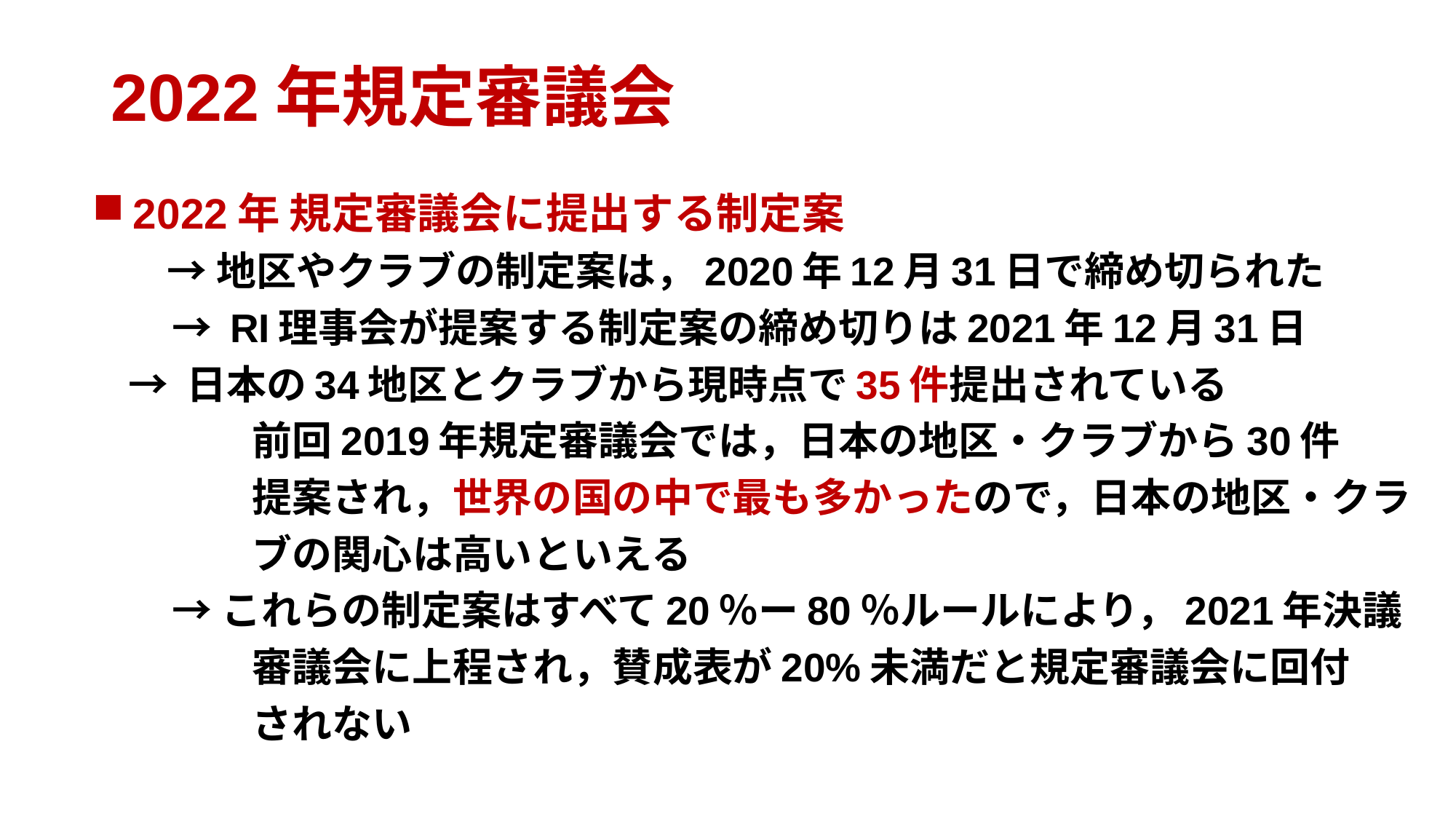

# 2022年規定審議会
 2022年 規定審議会に提出する制定案
　　→ 地区やクラブの制定案は，2020年12月31日で締め切られた
　　→ RI理事会が提案する制定案の締め切りは2021年12月31日
    → 日本の34地区とクラブから現時点で35件提出されている
　　　　前回2019年規定審議会では，日本の地区・クラブから30件
　　　　提案され，世界の国の中で最も多かったので，日本の地区・クラ
　　　　ブの関心は高いといえる
　　→ これらの制定案はすべて20％ー80％ルールにより，2021年決議
　　　　審議会に上程され，賛成表が20%未満だと規定審議会に回付
　　　　されない